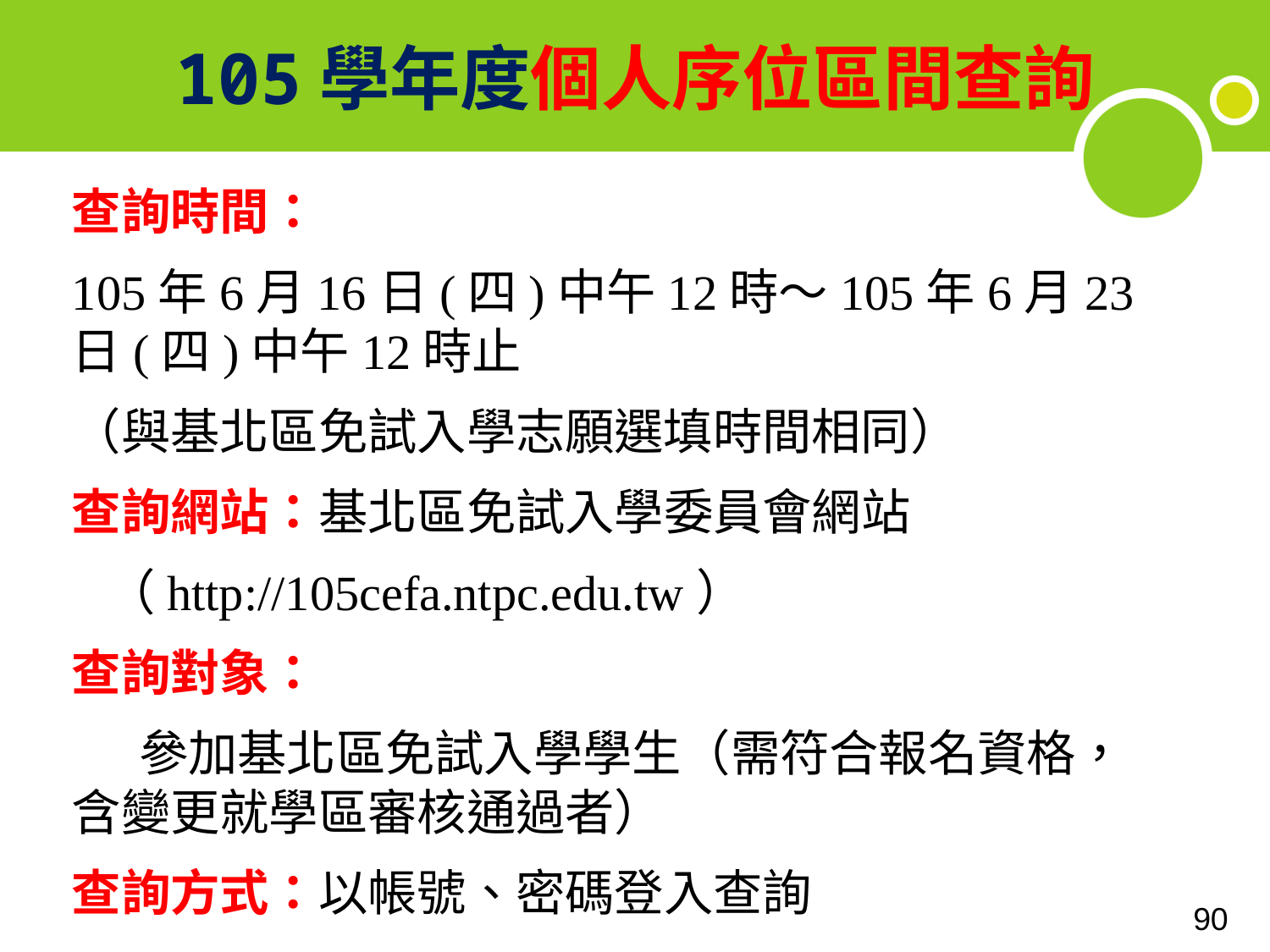

# 105學年度個人序位區間查詢
查詢時間：
105年6月16日(四)中午12時～105年6月23日(四)中午12時止
（與基北區免試入學志願選填時間相同）
查詢網站：基北區免試入學委員會網站
  （http://105cefa.ntpc.edu.tw）
查詢對象：
     參加基北區免試入學學生（需符合報名資格，含變更就學區審核通過者）
查詢方式：以帳號、密碼登入查詢
90